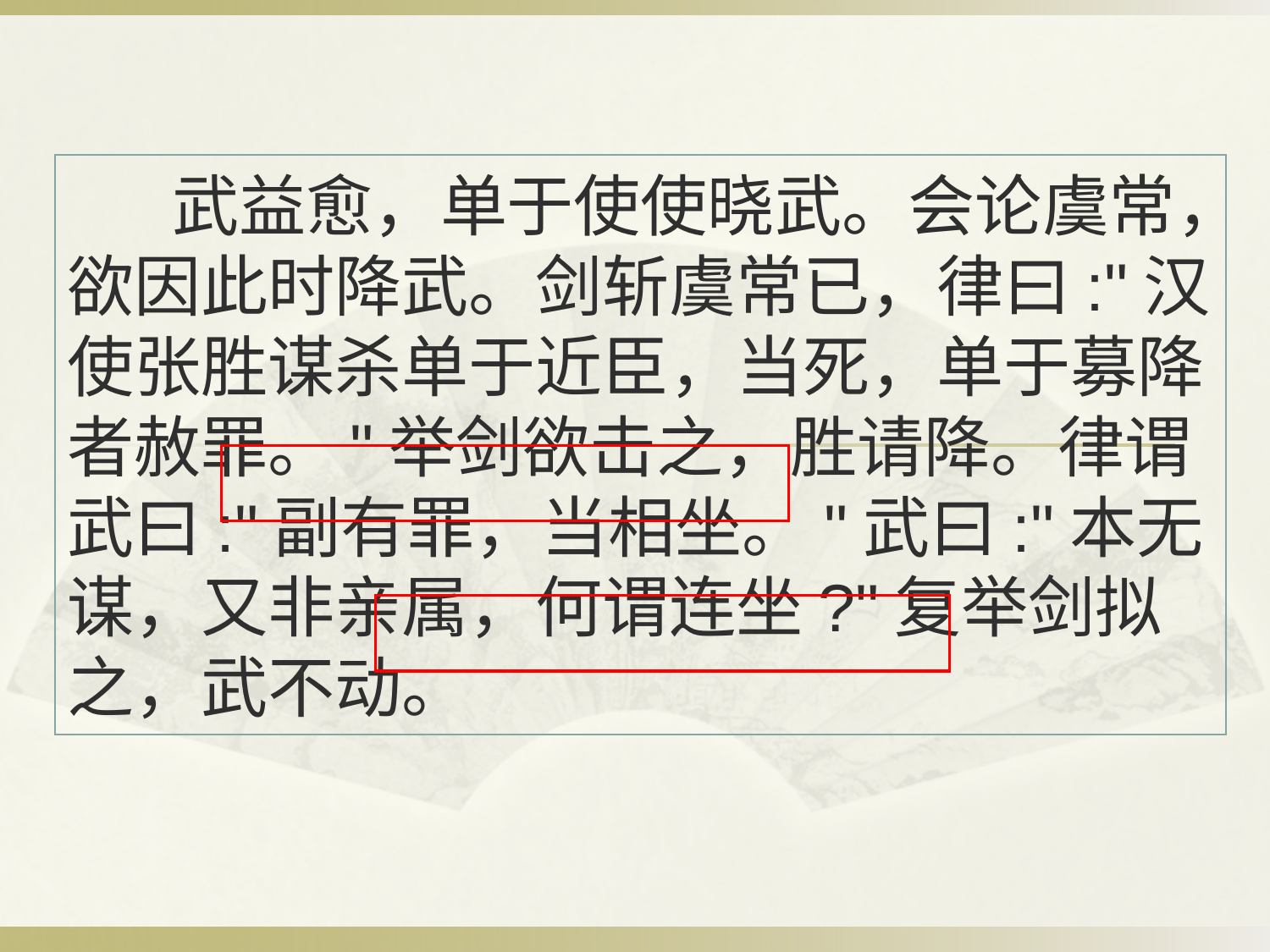

# 武益愈，单于使使晓武。会论虞常，欲因此时降武。剑斩虞常已，律曰:"汉使张胜谋杀单于近臣，当死，单于募降者赦罪。"举剑欲击之，胜请降。律谓武曰:"副有罪，当相坐。"武曰:"本无谋，又非亲属，何谓连坐?"复举剑拟之，武不动。